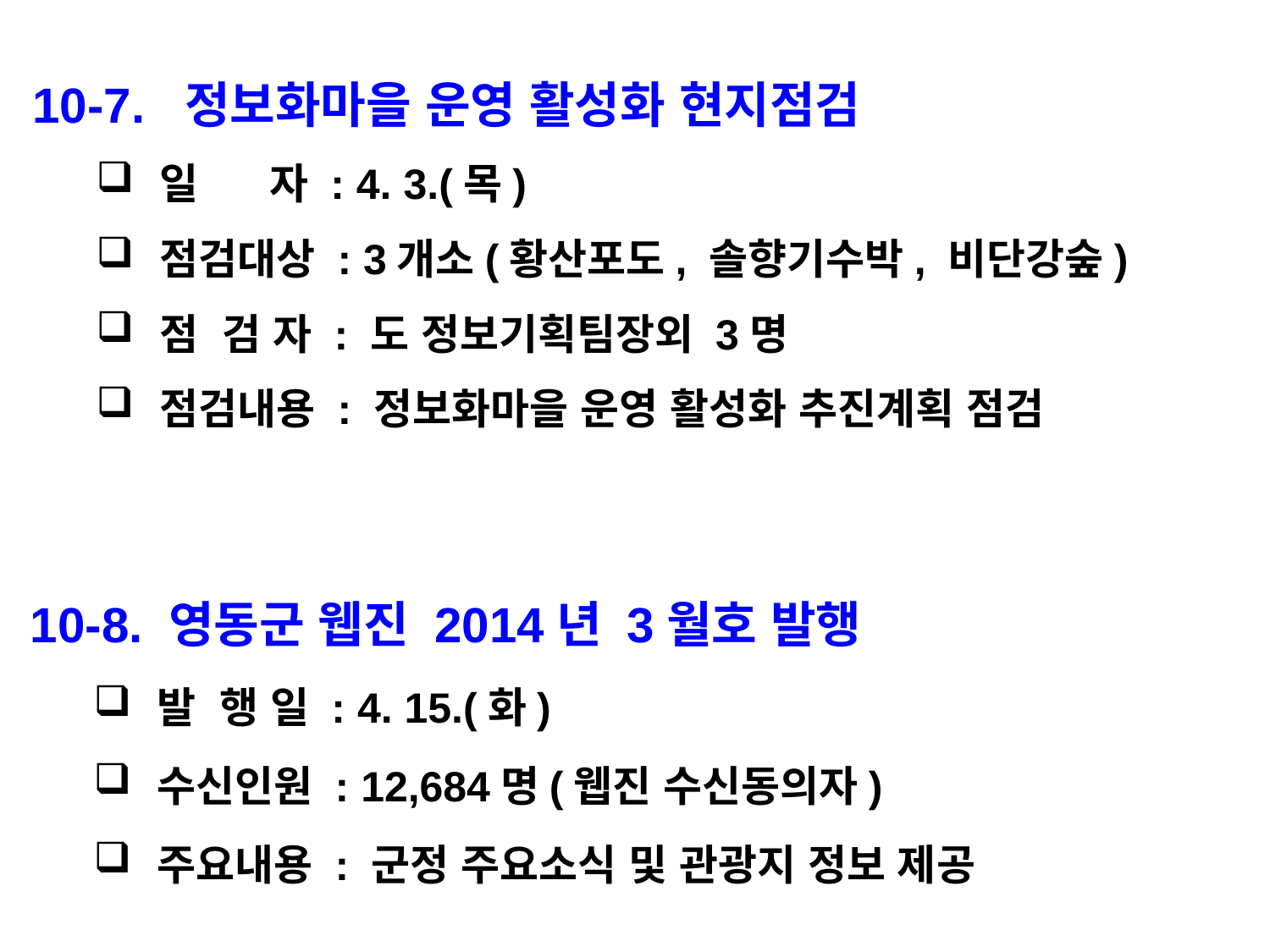

10-7.  정보화마을 운영 활성화 현지점검
일      자 : 4. 3.(목)
점검대상 : 3개소(황산포도, 솔향기수박, 비단강숲)
점  검 자 : 도 정보기획팀장외 3명
점검내용 : 정보화마을 운영 활성화 추진계획 점검
10-8. 영동군 웹진 2014년 3월호 발행
발  행 일 : 4. 15.(화)
수신인원 : 12,684명(웹진 수신동의자)
주요내용 : 군정 주요소식 및 관광지 정보 제공